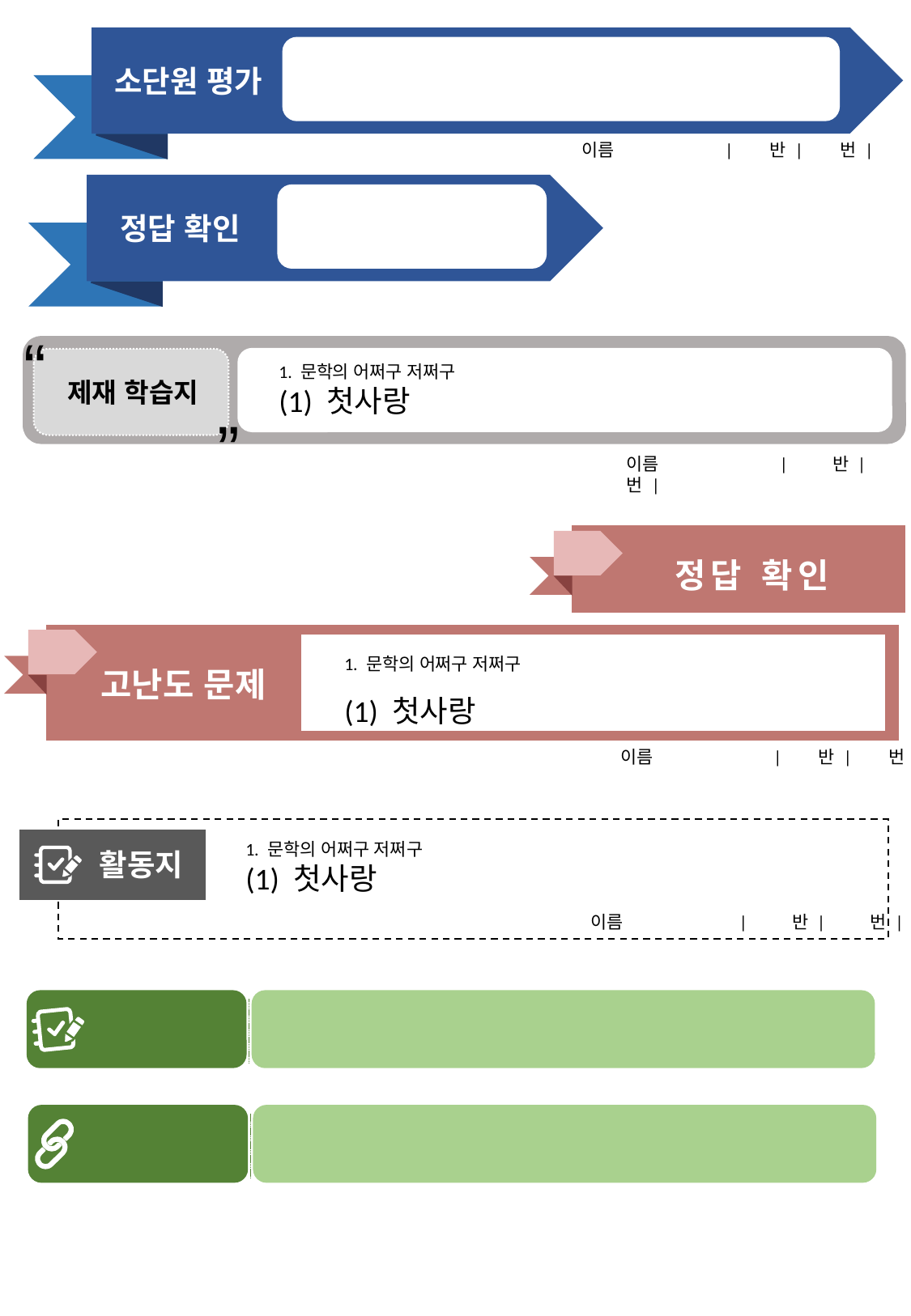

소단원 평가

이름                      |        반 |        번 |

정답 확인

“

1. 문학의 어쩌구 저쩌구
(1) 첫사랑
제재 학습지
이름                        |          반 |          번 |
”

정답 확인

1. 문학의 어쩌구 저쩌구
(1) 첫사랑
고난도 문제
이름                        |        반 |        번 |

1. 문학의 어쩌구 저쩌구
(1) 첫사랑
활동지

이름                       |          반 |          번 |